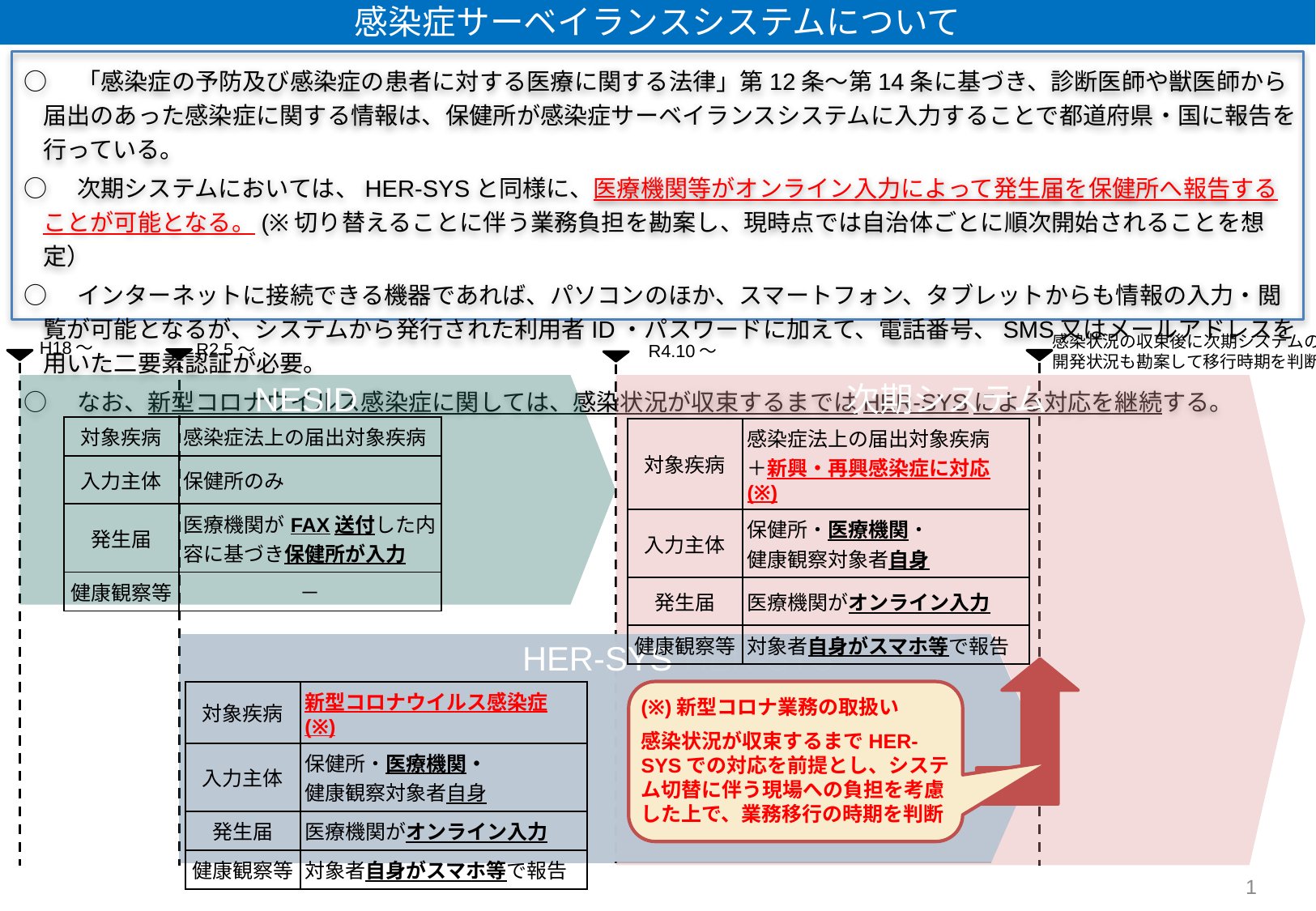

# 感染症サーベイランスシステムについて
○　「感染症の予防及び感染症の患者に対する医療に関する法律」第12条～第14条に基づき、診断医師や獣医師から届出のあった感染症に関する情報は、保健所が感染症サーベイランスシステムに入力することで都道府県・国に報告を行っている。
○　次期システムにおいては、HER-SYSと同様に、医療機関等がオンライン入力によって発生届を保健所へ報告することが可能となる。(※切り替えることに伴う業務負担を勘案し、現時点では自治体ごとに順次開始されることを想定）
○　インターネットに接続できる機器であれば、パソコンのほか、スマートフォン、タブレットからも情報の入力・閲覧が可能となるが、システムから発行された利用者ID・パスワードに加えて、電話番号、SMS又はメールアドレスを用いた二要素認証が必要。
○　なお、新型コロナウイルス感染症に関しては、感染状況が収束するまではHER-SYSによる対応を継続する。

H18～

R2.5～

R4.10～

感染状況の収束後に次期システムの
開発状況も勘案して移行時期を判断

NESID
次期システム
| 対象疾病 | 感染症法上の届出対象疾病 |
| --- | --- |
| 入力主体 | 保健所のみ |
| 発生届 | 医療機関がFAX送付した内容に基づき保健所が入力 |
| 健康観察等 | － |
| 対象疾病 | 感染症法上の届出対象疾病 ＋新興・再興感染症に対応(※) |
| --- | --- |
| 入力主体 | 保健所・医療機関・ 健康観察対象者自身 |
| 発生届 | 医療機関がオンライン入力 |
| 健康観察等 | 対象者自身がスマホ等で報告 |
HER-SYS
HER-SYS

| 対象疾病 | 新型コロナウイルス感染症(※) |
| --- | --- |
| 入力主体 | 保健所・医療機関・ 健康観察対象者自身 |
| 発生届 | 医療機関がオンライン入力 |
| 健康観察等 | 対象者自身がスマホ等で報告 |
(※)新型コロナ業務の取扱い
感染状況が収束するまでHER-SYSでの対応を前提とし、システム切替に伴う現場への負担を考慮した上で、業務移行の時期を判断
1